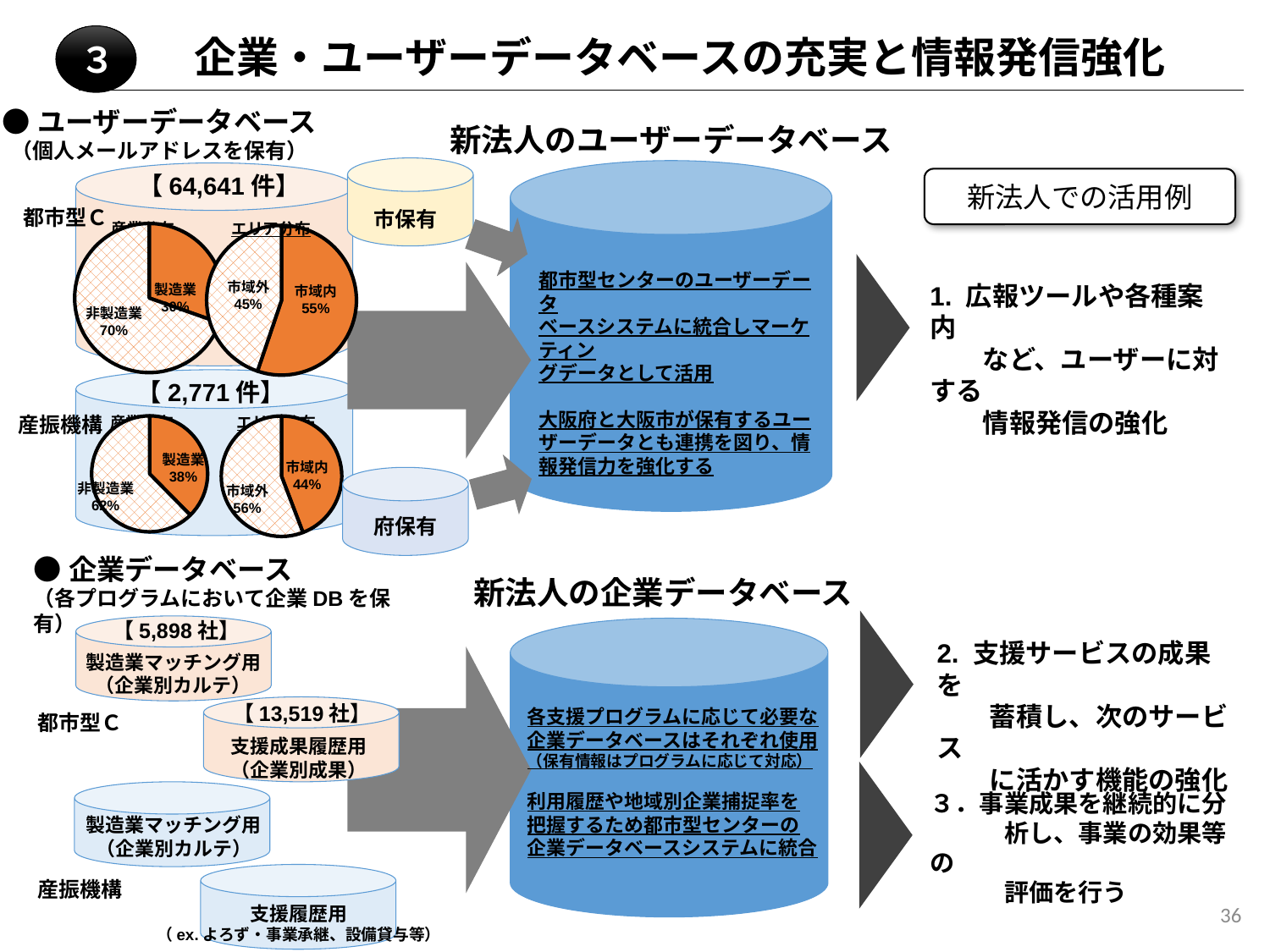

企業・ユーザーデータベースの充実と情報発信強化
３
●ユーザーデータベース
（個人メールアドレスを保有）
新法人のユーザーデータベース

【64,641件】
新法人での活用例
都市型Ｃ
市保有
産業分布
エリア分布

### Chart

| Category |  |
|---|---|
| 製造業 | 30.4 |
| 非製造業 | 69.6 |

### Chart

| Category |  |
|---|---|
| 市域内 | 55.2 |
| 市域外 | 44.8 |
都市型センターのユーザーデータ
ベースシステムに統合しマーケティン
グデータとして活用

大阪府と大阪市が保有するユーザーデータとも連携を図り、情報発信力を強化する

市域外
45%
1. 広報ツールや各種案内
　　など、ユーザーに対する
　　情報発信の強化
製造業
30%
市域内
55%
非製造業
70%

【2,771件】
産振機構
産業分布
エリア分布

### Chart

| Category |  |
|---|---|
| 製造業 | 269.0 |
| 非製造業 | 446.0 |

### Chart

| Category |  |
|---|---|
| 市域内 | 965.0 |
| 市域外 | 1218.0 |
製造業
38%
市域内
44%

非製造業
62%
市域外
56%
府保有
●企業データベース
（各プログラムにおいて企業DBを保有）
新法人の企業データベース
【5,898社】

2. 支援サービスの成果を
　　蓄積し、次のサービス
　　に活かす機能の強化
製造業マッチング用
（企業別カルテ）

【13,519社】

各支援プログラムに応じて必要な
企業データベースはそれぞれ使用
（保有情報はプログラムに応じて対応）

利用履歴や地域別企業捕捉率を
把握するため都市型センターの
企業データベースシステムに統合

都市型Ｃ
支援成果履歴用
（企業別成果）

３．事業成果を継続的に分
　　　析し、事業の効果等の
　　　評価を行う
製造業マッチング用
（企業別カルテ）

産振機構
36
支援履歴用
（ex.よろず・事業承継、設備貸与等）